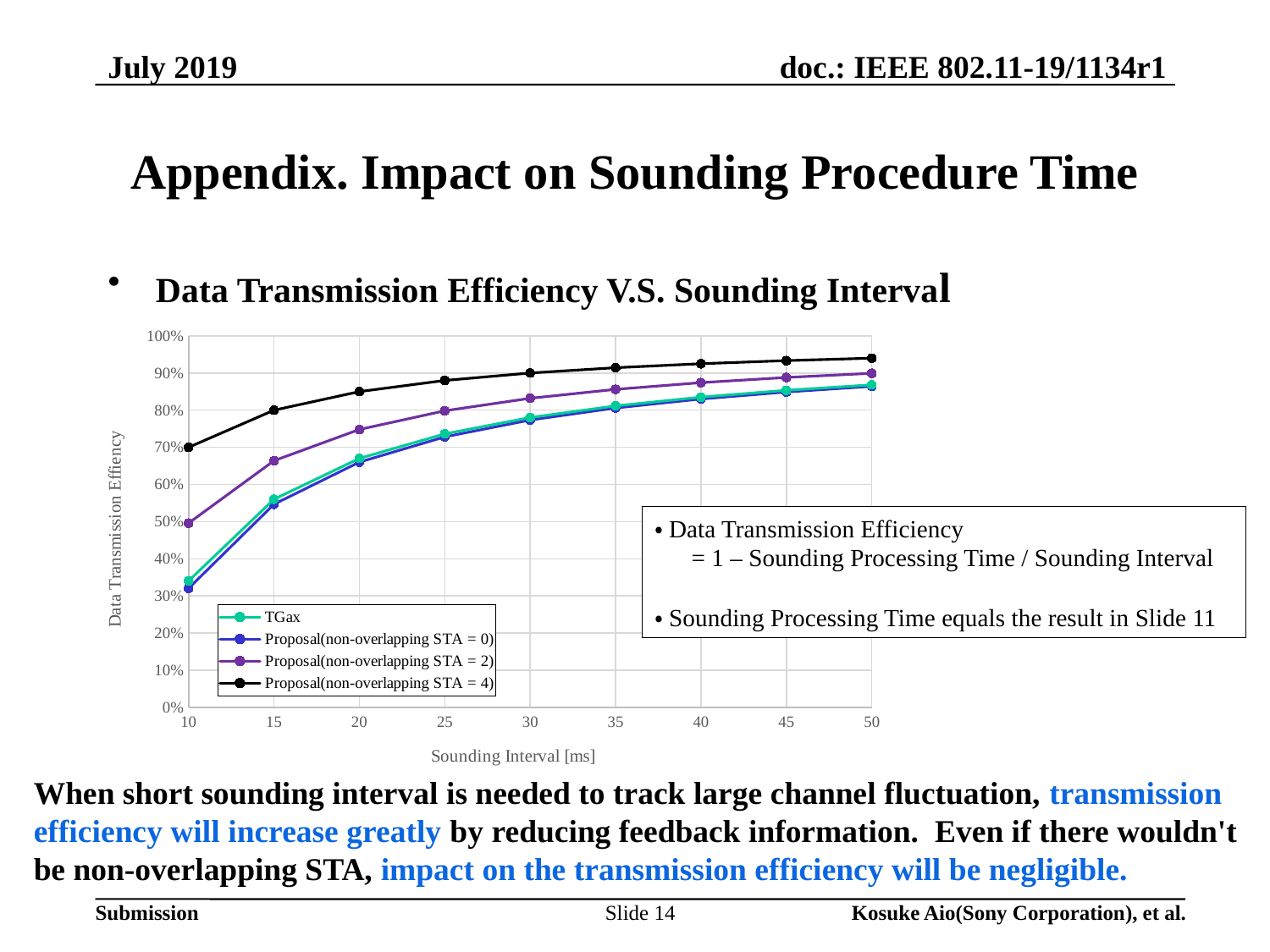

July 2019
# Appendix. Impact on Sounding Procedure Time
Data Transmission Efficiency V.S. Sounding Interval

### Chart

| Category | TGax | Proposal(non-overlapping STA = 0) | Proposal(non-overlapping STA = 2) | Proposal(non-overlapping STA = 4) |
|---|---|---|---|---|
・Data Transmission Efficiency
      = 1 – Sounding Processing Time / Sounding Interval

・Sounding Processing Time equals the result in Slide 11
When short sounding interval is needed to track large channel fluctuation, transmission efficiency will increase greatly by reducing feedback information.  Even if there wouldn't be non-overlapping STA, impact on the transmission efficiency will be negligible.
Slide 14
Kosuke Aio(Sony Corporation), et al.